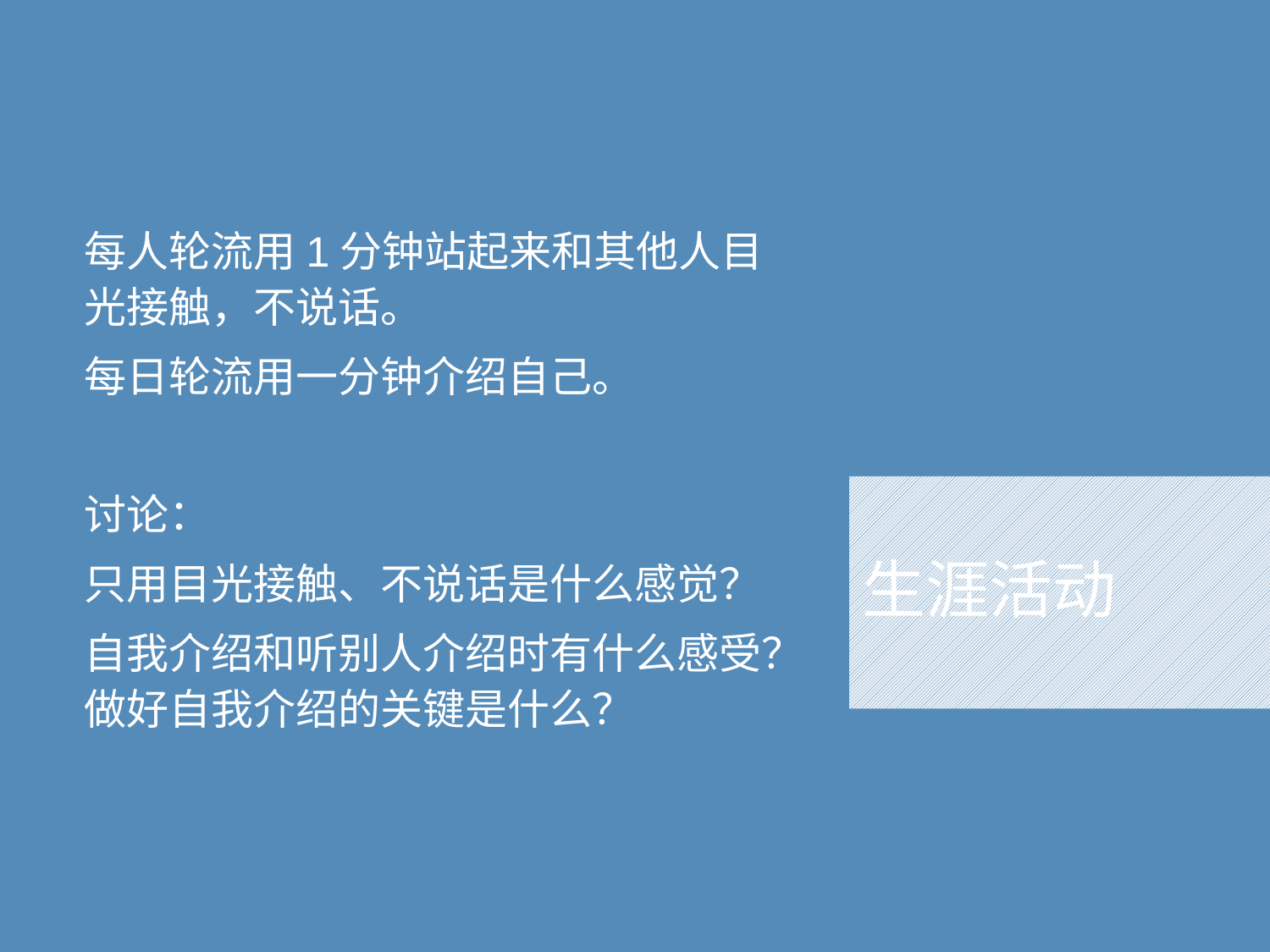

每人轮流用1分钟站起来和其他人目光接触，不说话。
每日轮流用一分钟介绍自己。

讨论：
只用目光接触、不说话是什么感觉？
自我介绍和听别人介绍时有什么感受？做好自我介绍的关键是什么？
# 生涯活动